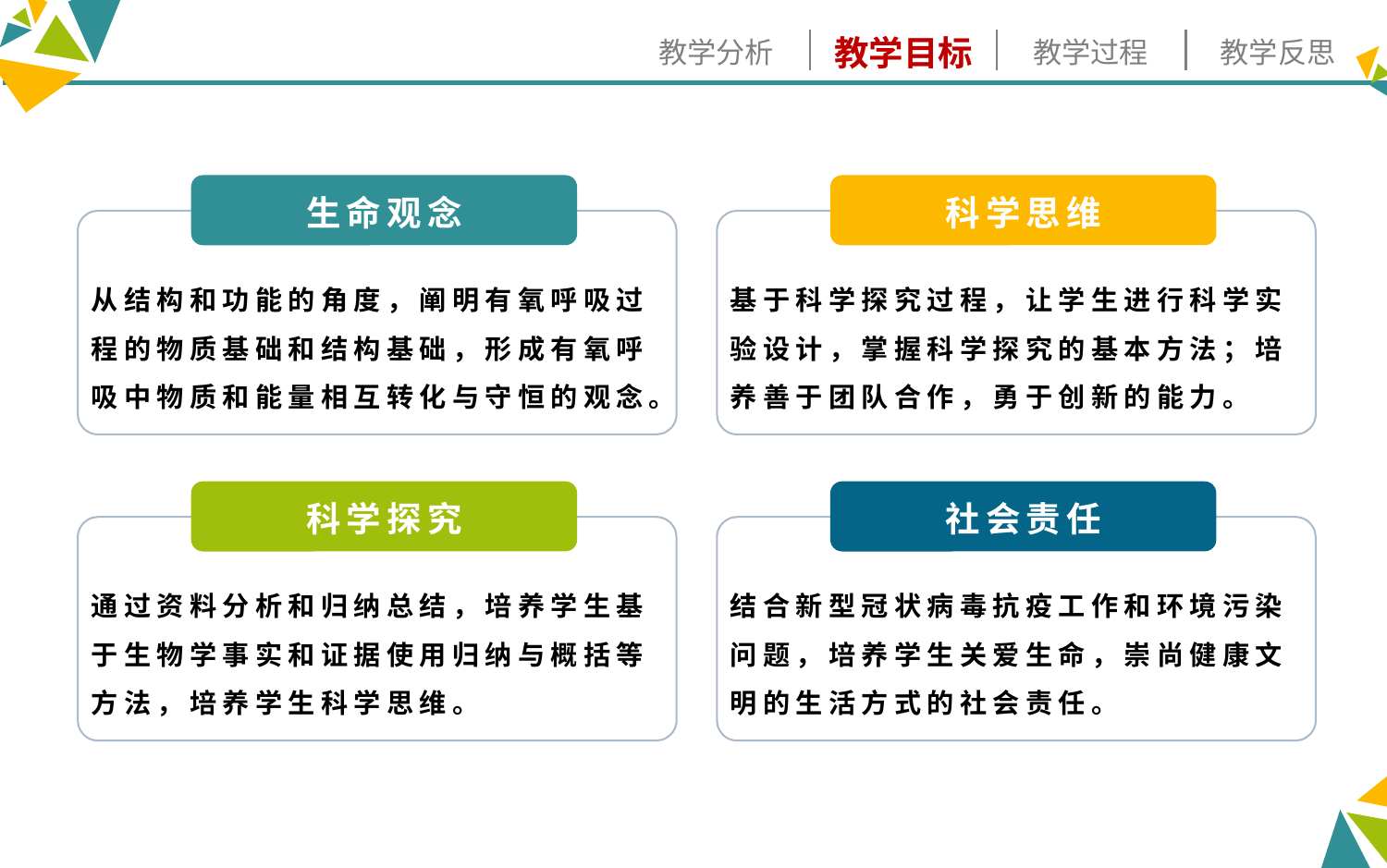

教学分析
教学目标
教学过程
教学反思
生命观念
科学思维

从结构和功能的角度，阐明有氧呼吸过程的物质基础和结构基础，形成有氧呼吸中物质和能量相互转化与守恒的观念。
基于科学探究过程，让学生进行科学实验设计，掌握科学探究的基本方法；培养善于团队合作，勇于创新的能力。
科学探究
社会责任

通过资料分析和归纳总结，培养学生基于生物学事实和证据使用归纳与概括等方法，培养学生科学思维。
结合新型冠状病毒抗疫工作和环境污染问题，培养学生关爱生命，崇尚健康文明的生活方式的社会责任。